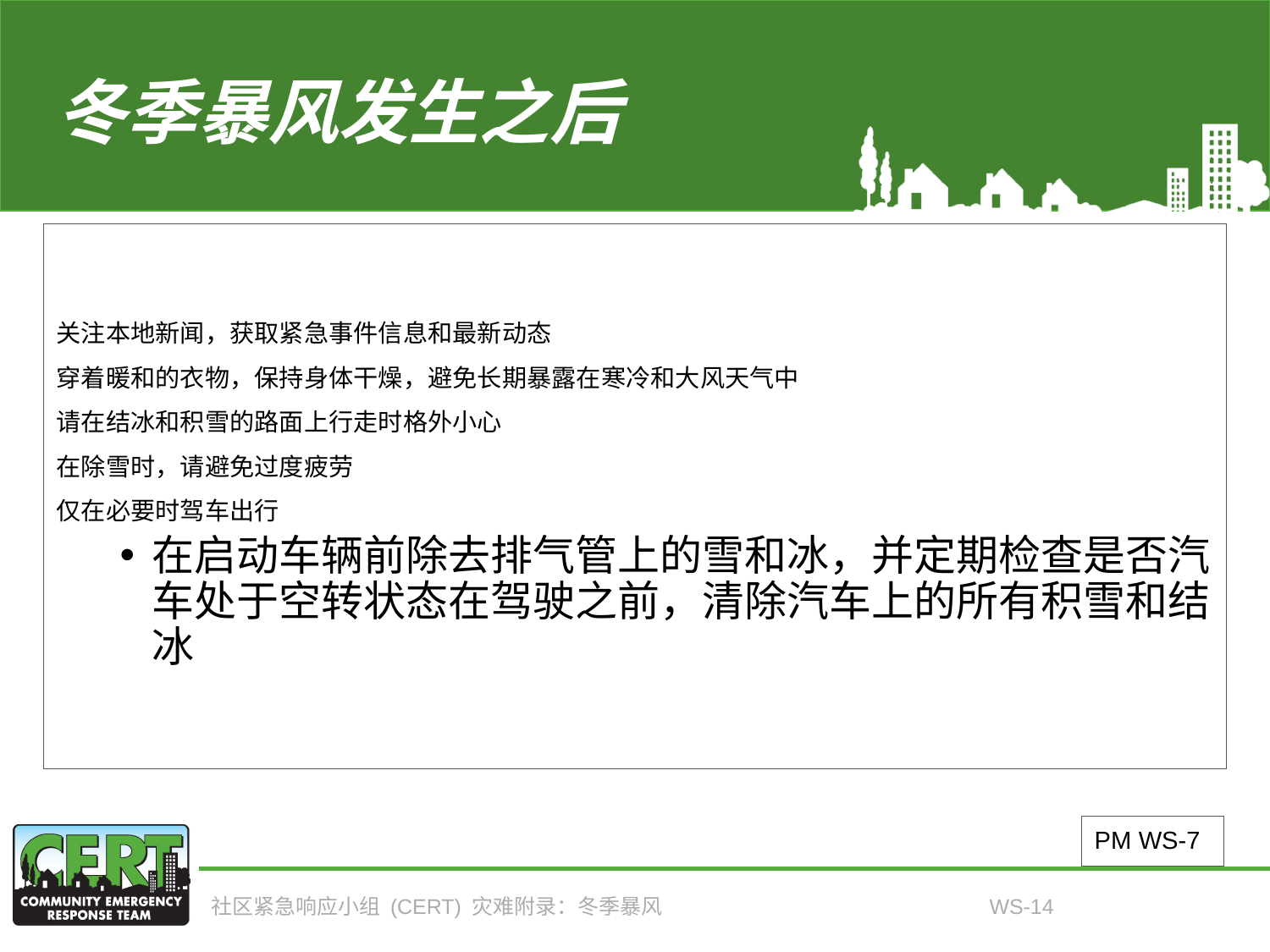

# 冬季暴风发生之后
关注本地新闻，获取紧急事件信息和最新动态
穿着暖和的衣物，保持身体干燥，避免长期暴露在寒冷和大风天气中
请在结冰和积雪的路面上行走时格外小心
在除雪时，请避免过度疲劳
仅在必要时驾车出行
在启动车辆前除去排气管上的雪和冰，并定期检查是否汽车处于空转状态在驾驶之前，清除汽车上的所有积雪和结冰
PM WS-7
社区紧急响应小组 (CERT) 灾难附录：冬季暴风
WS-14